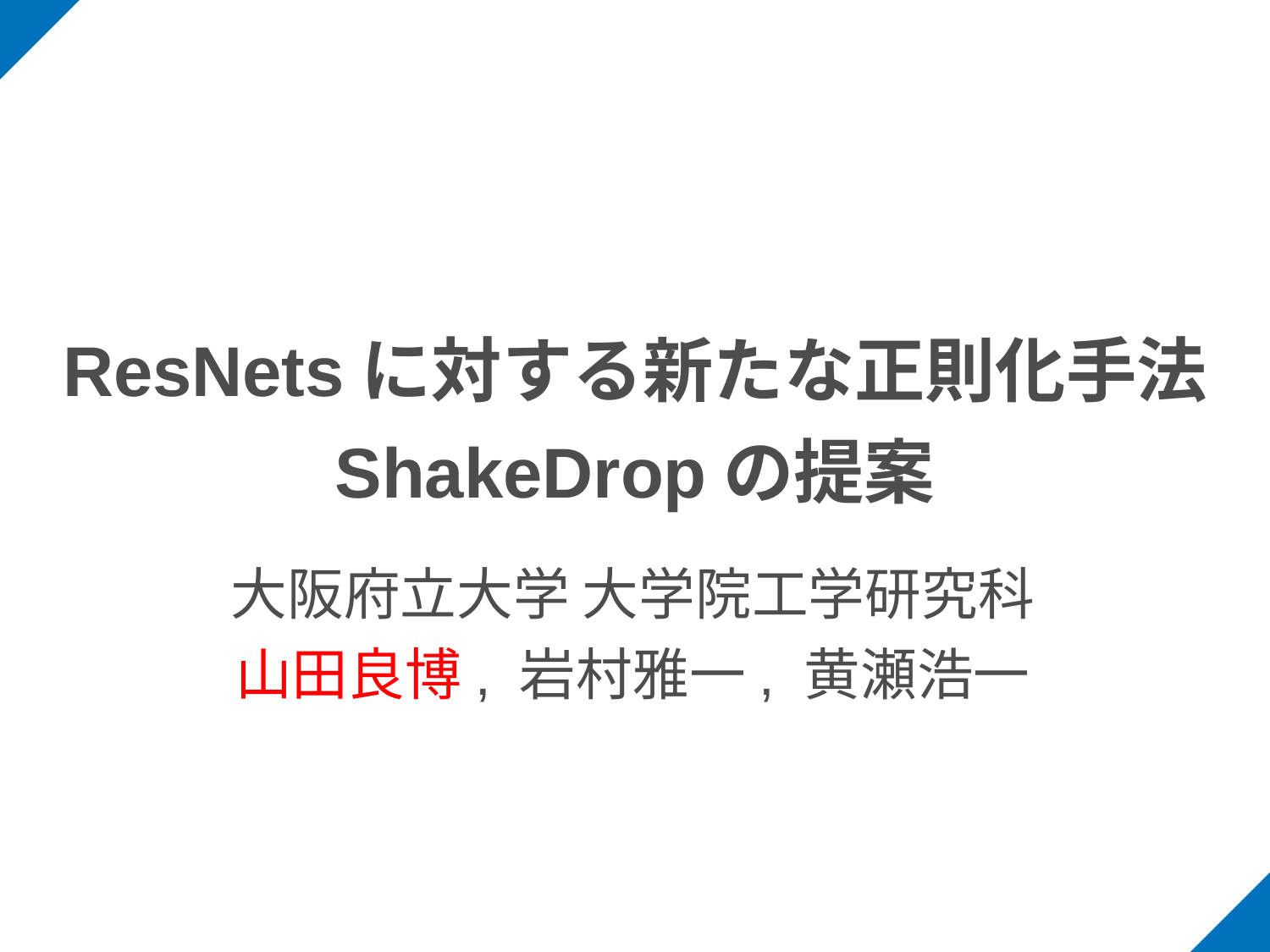

# ResNetsに対する新たな正則化手法 ShakeDropの提案
大阪府立大学 大学院工学研究科
山田良博, 岩村雅一, 黄瀬浩一